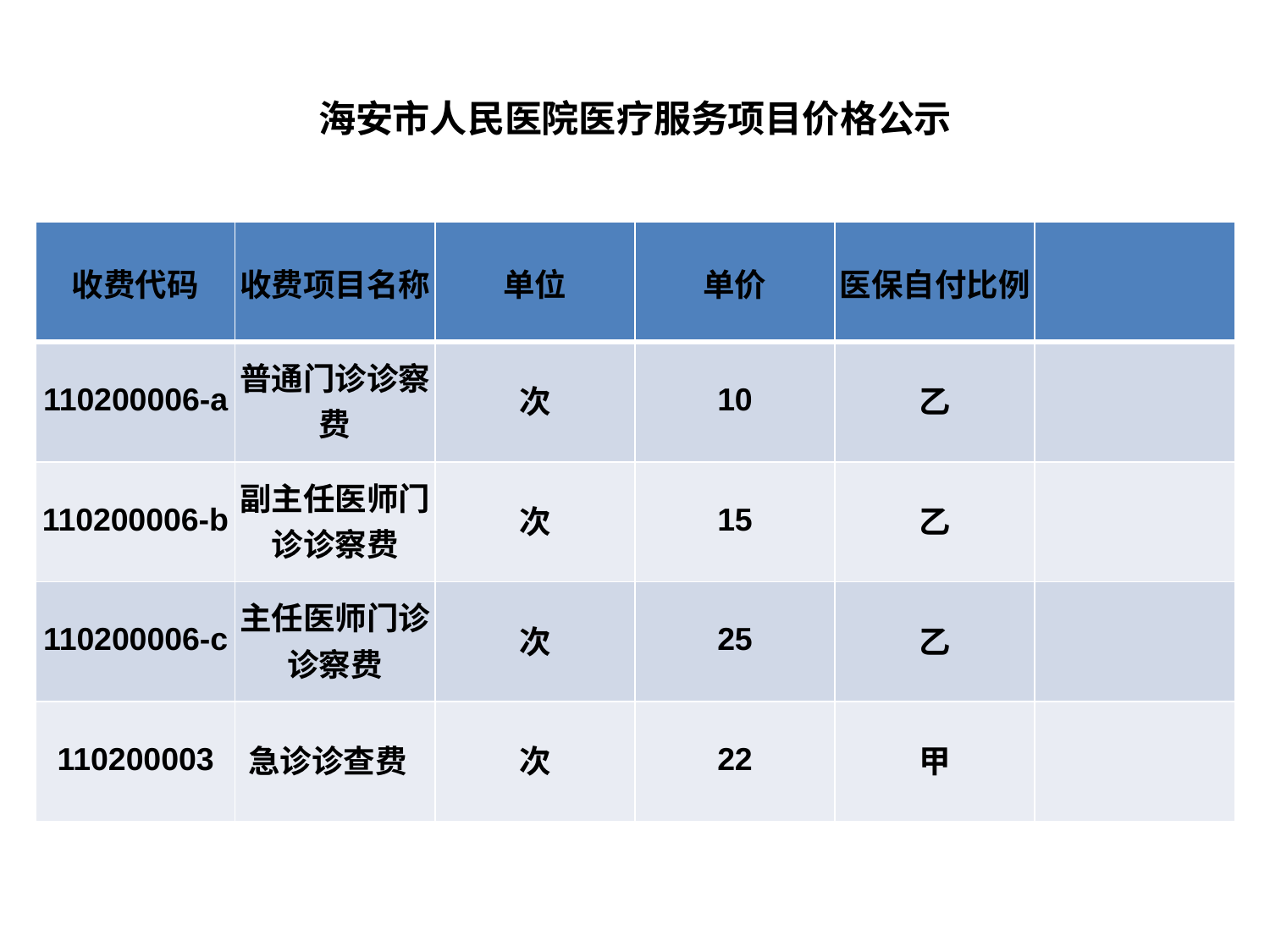

# 海安市人民医院医疗服务项目价格公示
| 收费代码 | 收费项目名称 | 单位 | 单价 | 医保自付比例 |  |
| --- | --- | --- | --- | --- | --- |
| 110200006-a | 普通门诊诊察费 | 次 | 10 | 乙 |  |
| 110200006-b | 副主任医师门诊诊察费 | 次 | 15 | 乙 |  |
| 110200006-c | 主任医师门诊诊察费 | 次 | 25 | 乙 |  |
| 110200003 | 急诊诊查费 | 次 | 22 | 甲 |  |